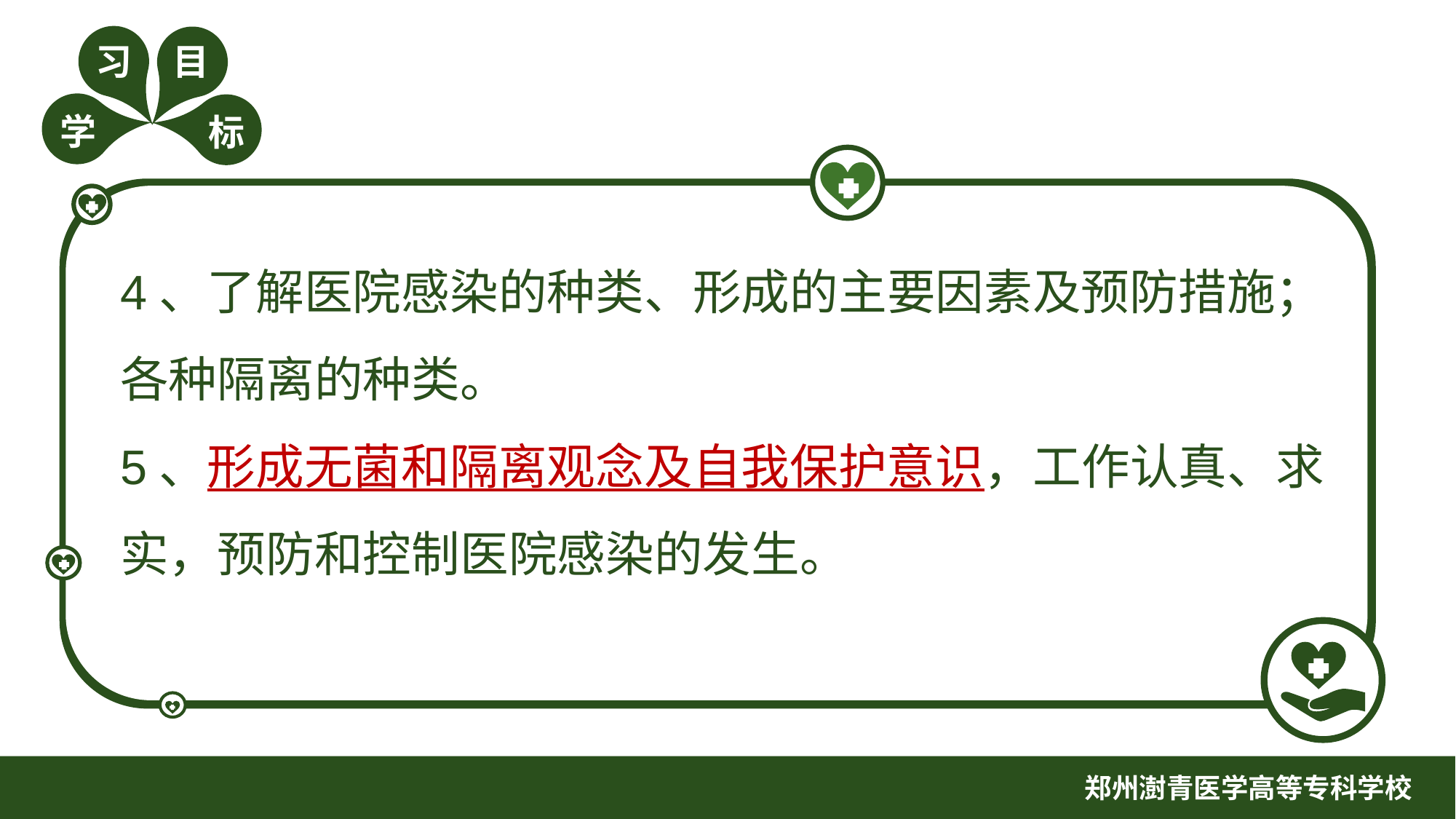

4、了解医院感染的种类、形成的主要因素及预防措施；各种隔离的种类。
5、形成无菌和隔离观念及自我保护意识，工作认真、求实，预防和控制医院感染的发生。
郑州澍青医学高等专科学校